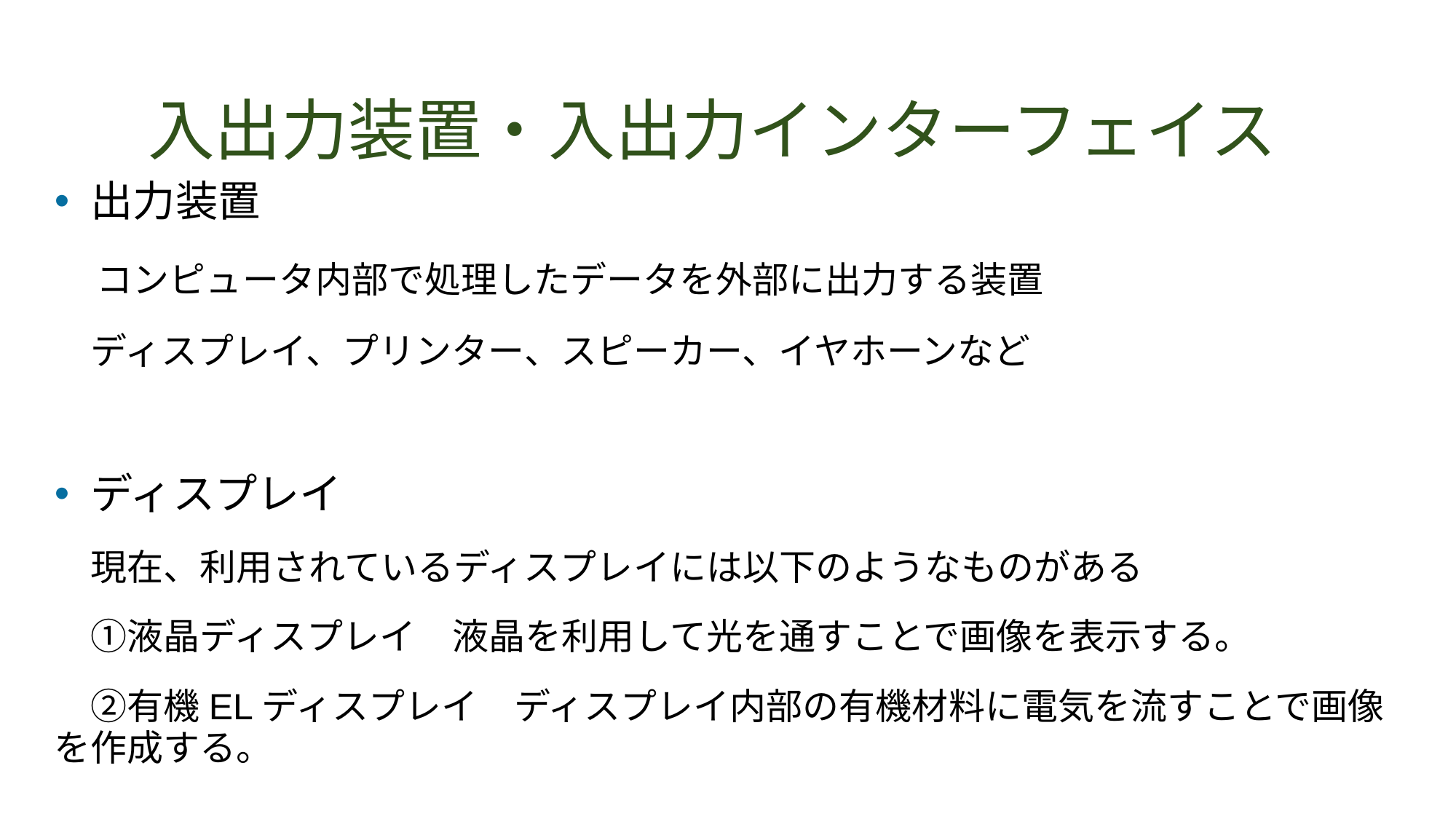

# 入出力装置・入出力インターフェイス
出力装置
　コンピュータ内部で処理したデータを外部に出力する装置
　ディスプレイ、プリンター、スピーカー、イヤホーンなど

ディスプレイ
　現在、利用されているディスプレイには以下のようなものがある
　①液晶ディスプレイ　液晶を利用して光を通すことで画像を表示する。
　②有機ELディスプレイ　ディスプレイ内部の有機材料に電気を流すことで画像を作成する。